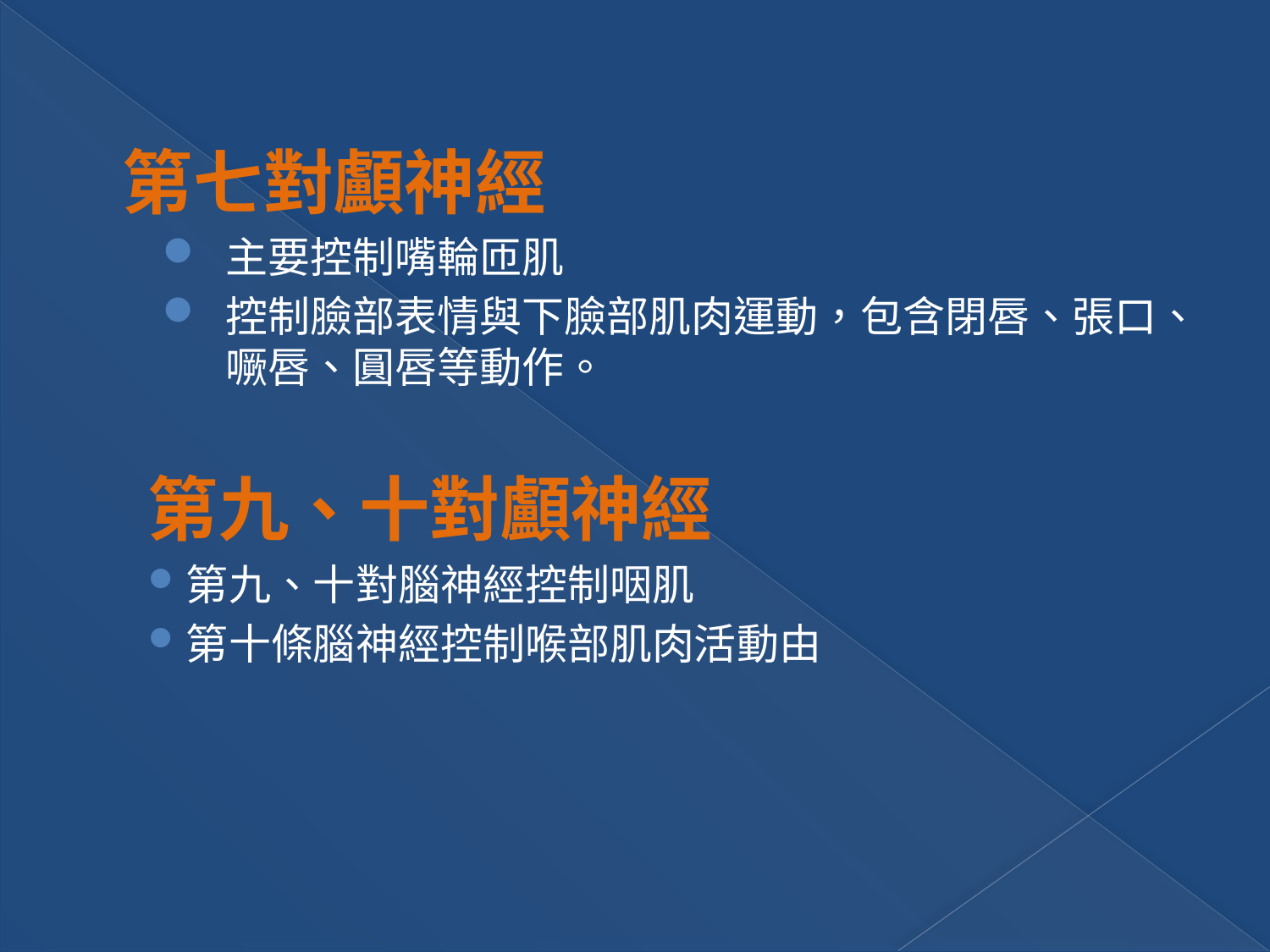

第七對顱神經
主要控制嘴輪匝肌
控制臉部表情與下臉部肌肉運動，包含閉唇、張口、噘唇、圓唇等動作。

第九、十對顱神經
第九、十對腦神經控制咽肌
第十條腦神經控制喉部肌肉活動由